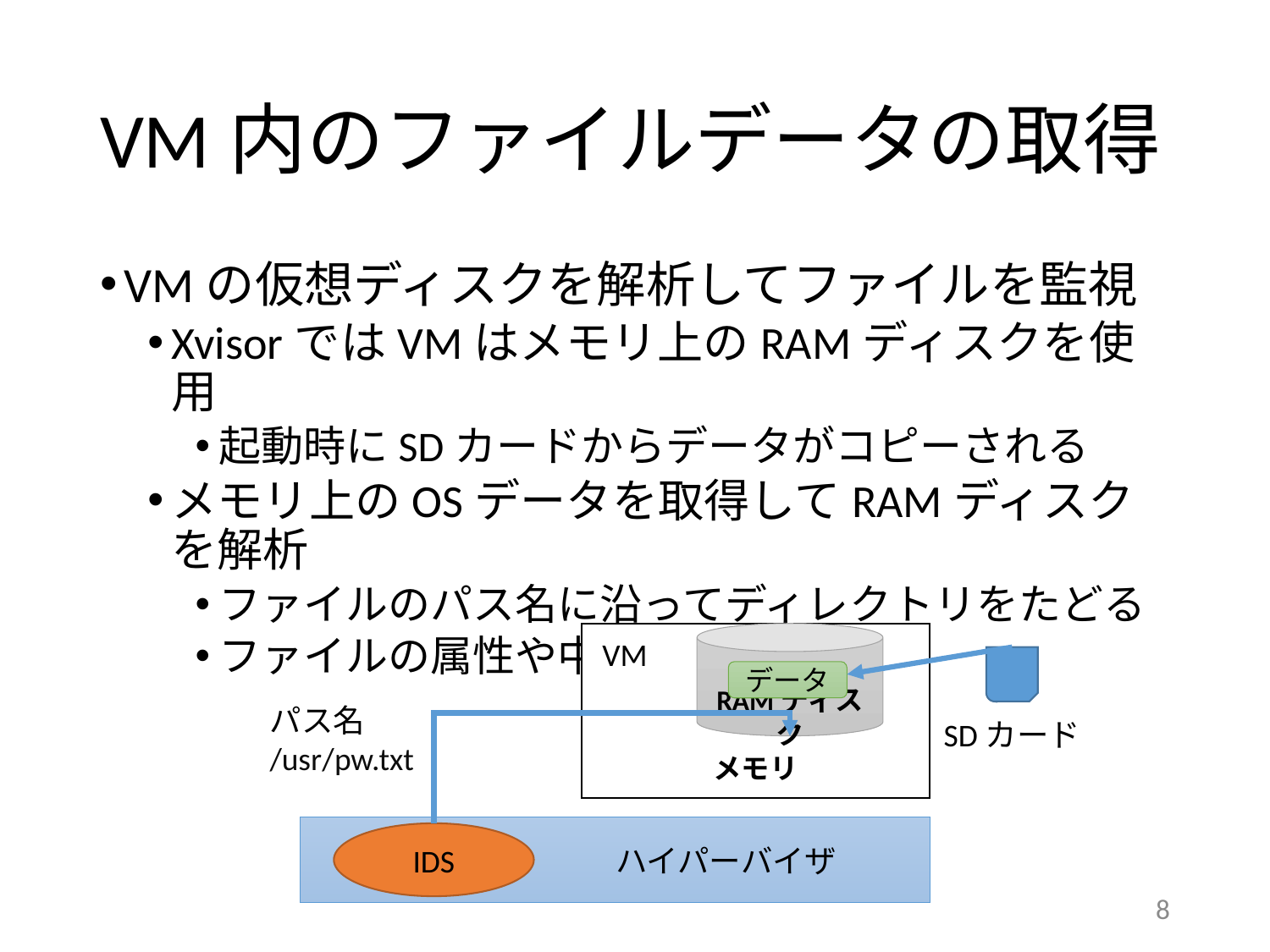

# VM内のファイルデータの取得
VMの仮想ディスクを解析してファイルを監視
XvisorではVMはメモリ上のRAMディスクを使用
起動時にSDカードからデータがコピーされる
メモリ上のOSデータを取得してRAMディスクを解析
ファイルのパス名に沿ってディレクトリをたどる
ファイルの属性や中身を取得

メモリ

RAMディスク
VM

データ
パス名
/usr/pw.txt
SDカード
　　　　　　　ハイパーバイザ
IDS
8